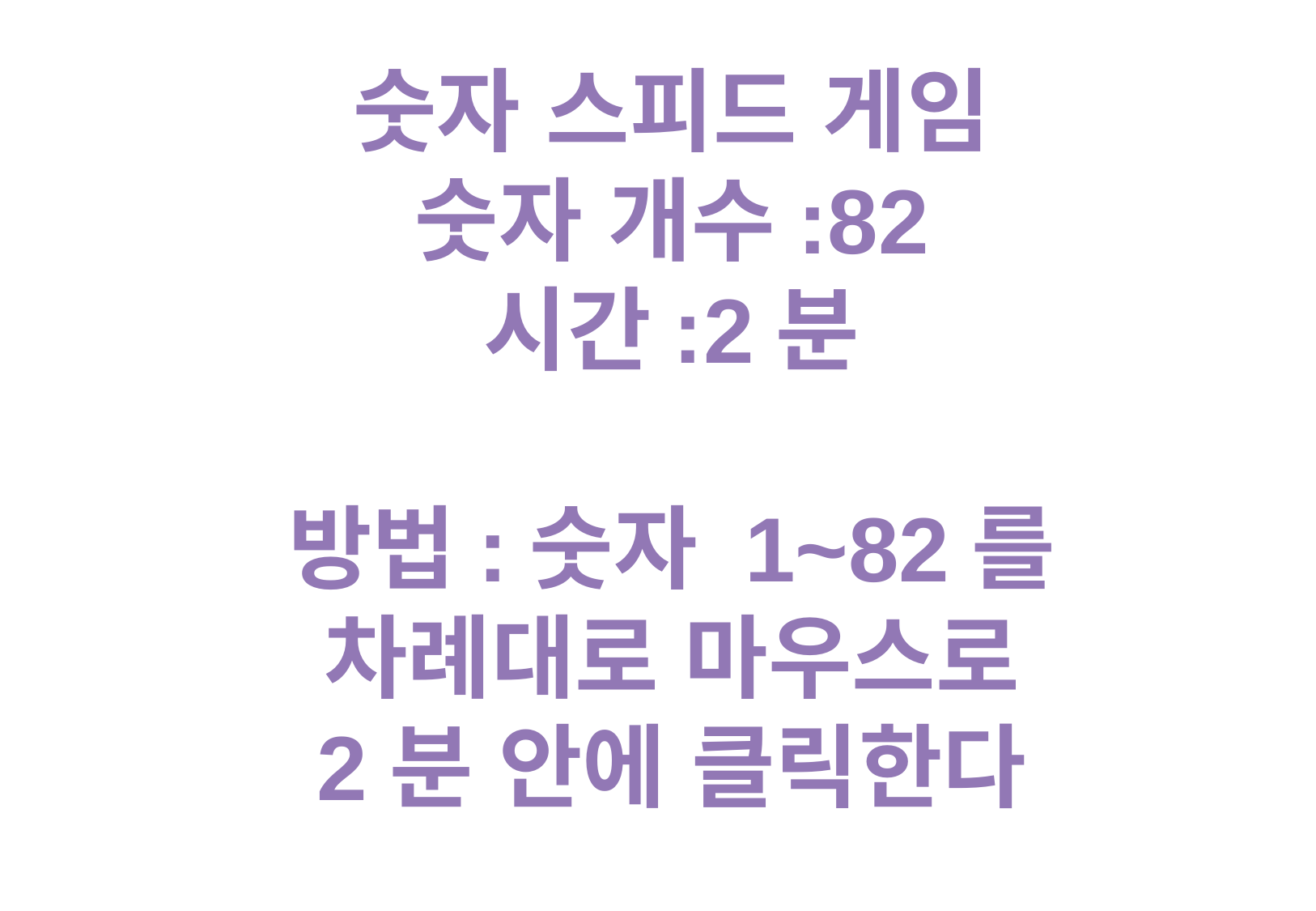

숫자 스피드 게임
숫자 개수:82
시간:2분

방법:숫자 1~82를 차례대로 마우스로 2분 안에 클릭한다